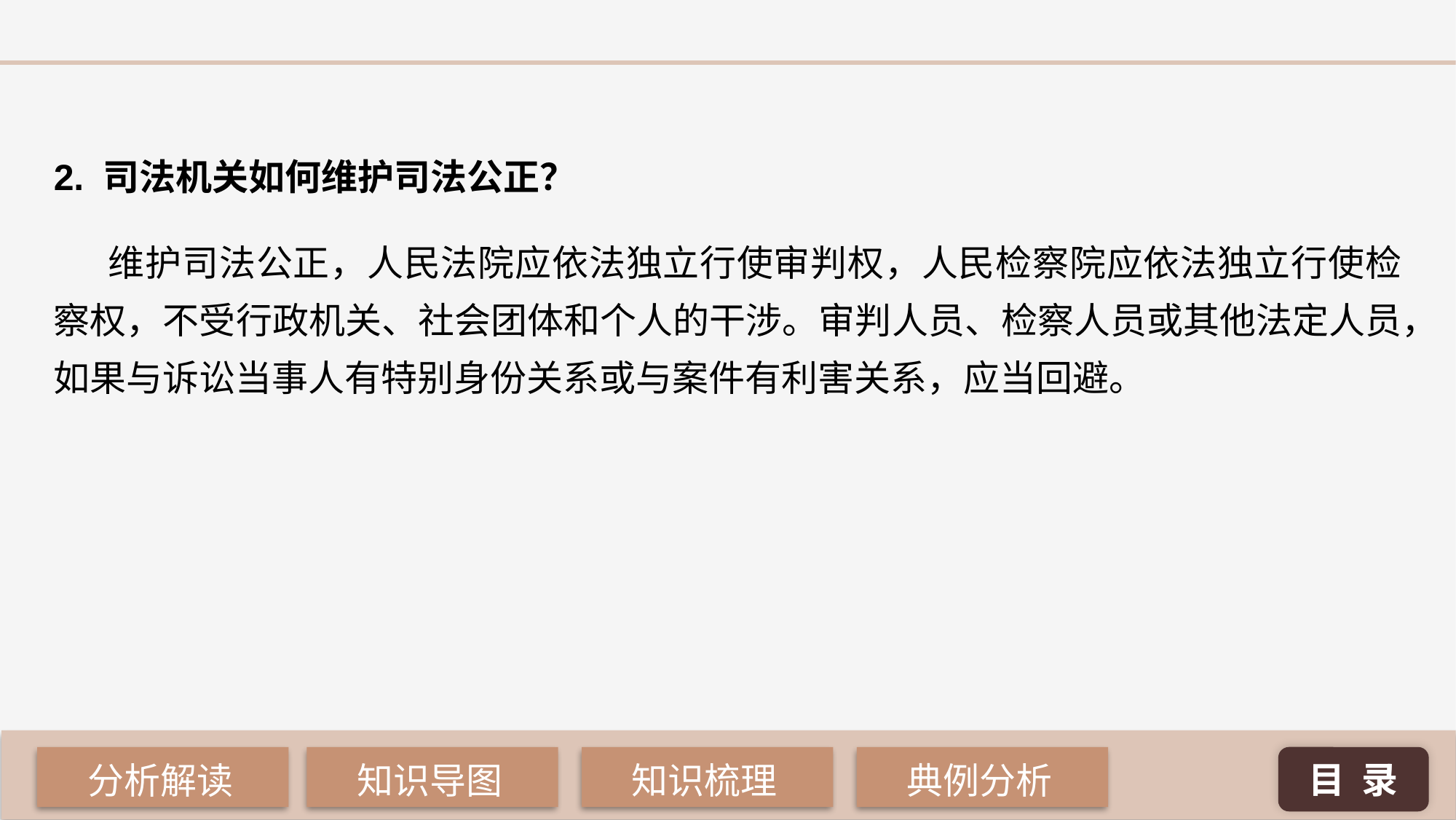

2. 司法机关如何维护司法公正？
维护司法公正，人民法院应依法独立行使审判权，人民检察院应依法独立行使检察权，不受行政机关、社会团体和个人的干涉。审判人员、检察人员或其他法定人员，如果与诉讼当事人有特别身份关系或与案件有利害关系，应当回避。